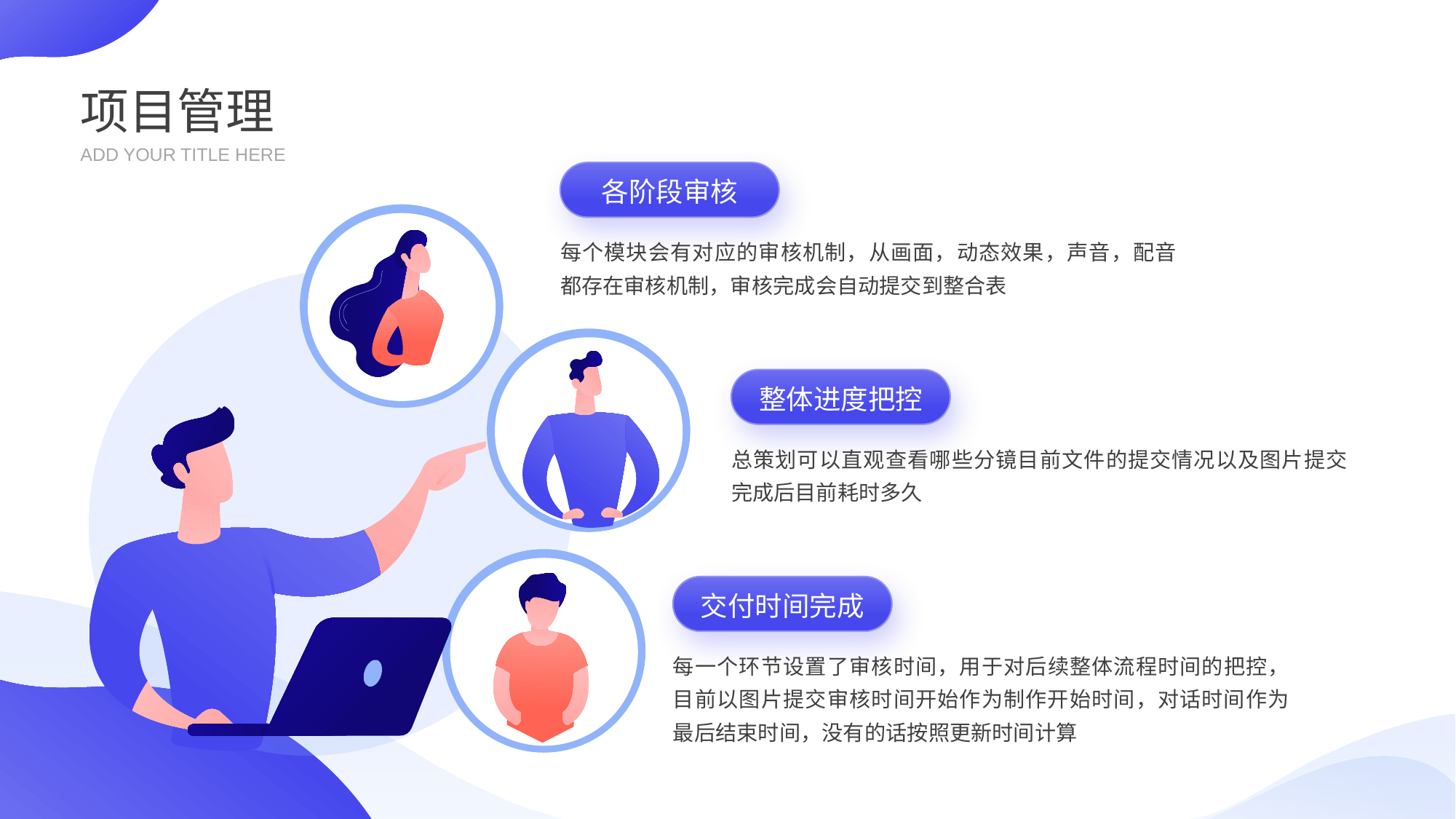

项目管理
ADD YOUR TITLE HERE

各阶段审核
每个模块会有对应的审核机制，从画面，动态效果，声音，配音都存在审核机制，审核完成会自动提交到整合表

整体进度把控
总策划可以直观查看哪些分镜目前文件的提交情况以及图片提交完成后目前耗时多久

交付时间完成
每一个环节设置了审核时间，用于对后续整体流程时间的把控，目前以图片提交审核时间开始作为制作开始时间，对话时间作为最后结束时间，没有的话按照更新时间计算